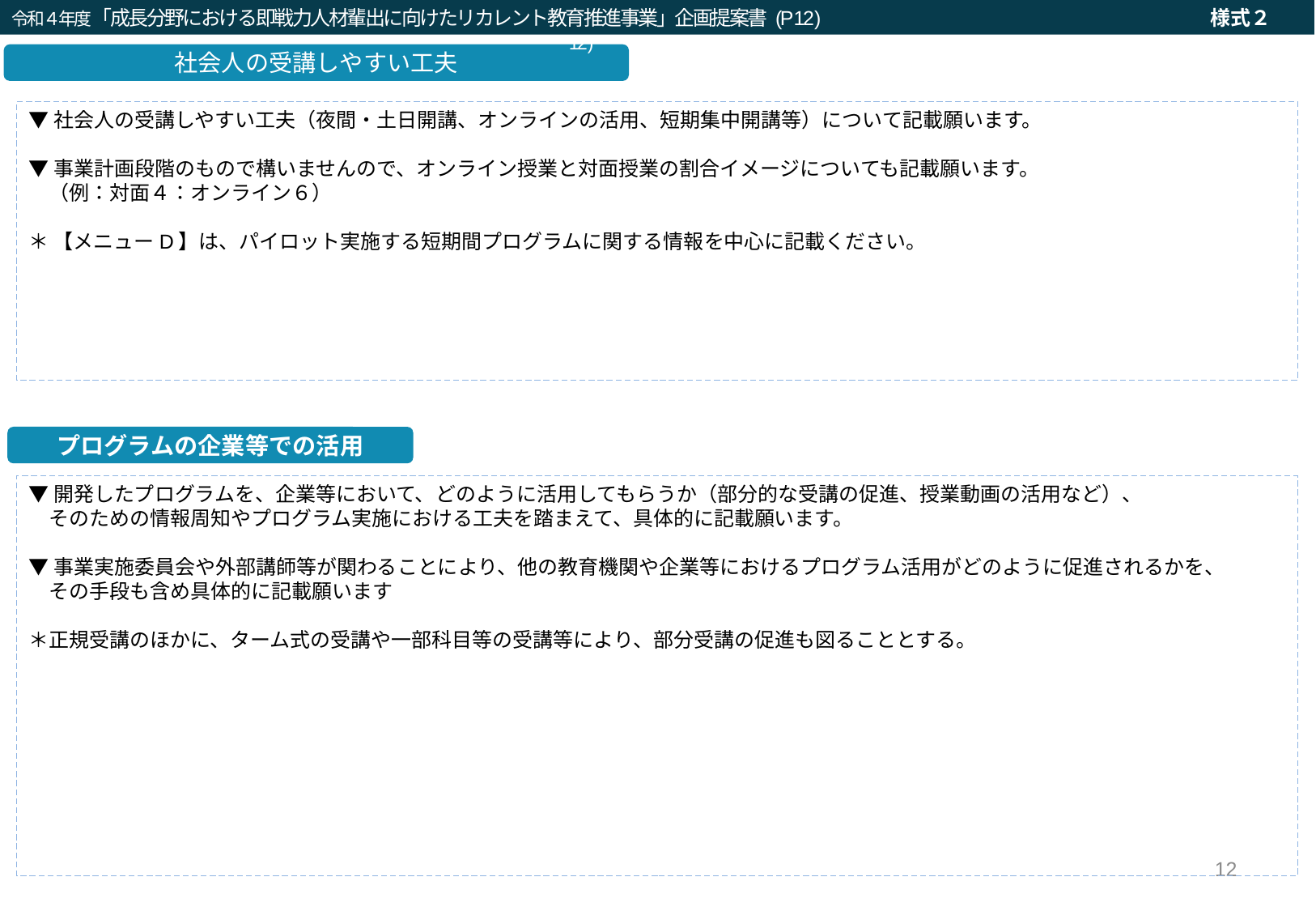

令和４年度「成長分野における即戦力人材輩出に向けたリカレント教育推進事業」企画提案書 (P12)　　　　　　　　　　　　　　　　　　　　　様式２
令和２年度「就職・転職支援のための大学リカレント教育推進事業（就職・転職支援のためのリカレント教育プログラムの開発・実施）」企画提案書（a：求職支援）(P12)
社会人の受講しやすい工夫
▼社会人の受講しやすい工夫（夜間・土日開講、オンラインの活用、短期集中開講等）について記載願います。

▼事業計画段階のもので構いませんので、オンライン授業と対面授業の割合イメージについても記載願います。
　（例：対面４：オンライン６）

＊ 【メニューD】は、パイロット実施する短期間プログラムに関する情報を中心に記載ください。

プログラムの企業等での活用
▼開発したプログラムを、企業等において、どのように活用してもらうか（部分的な受講の促進、授業動画の活用など）、
　そのための情報周知やプログラム実施における工夫を踏まえて、具体的に記載願います。

▼事業実施委員会や外部講師等が関わることにより、他の教育機関や企業等におけるプログラム活用がどのように促進されるかを、
　その手段も含め具体的に記載願います

＊正規受講のほかに、ターム式の受講や一部科目等の受講等により、部分受講の促進も図ることとする。

12